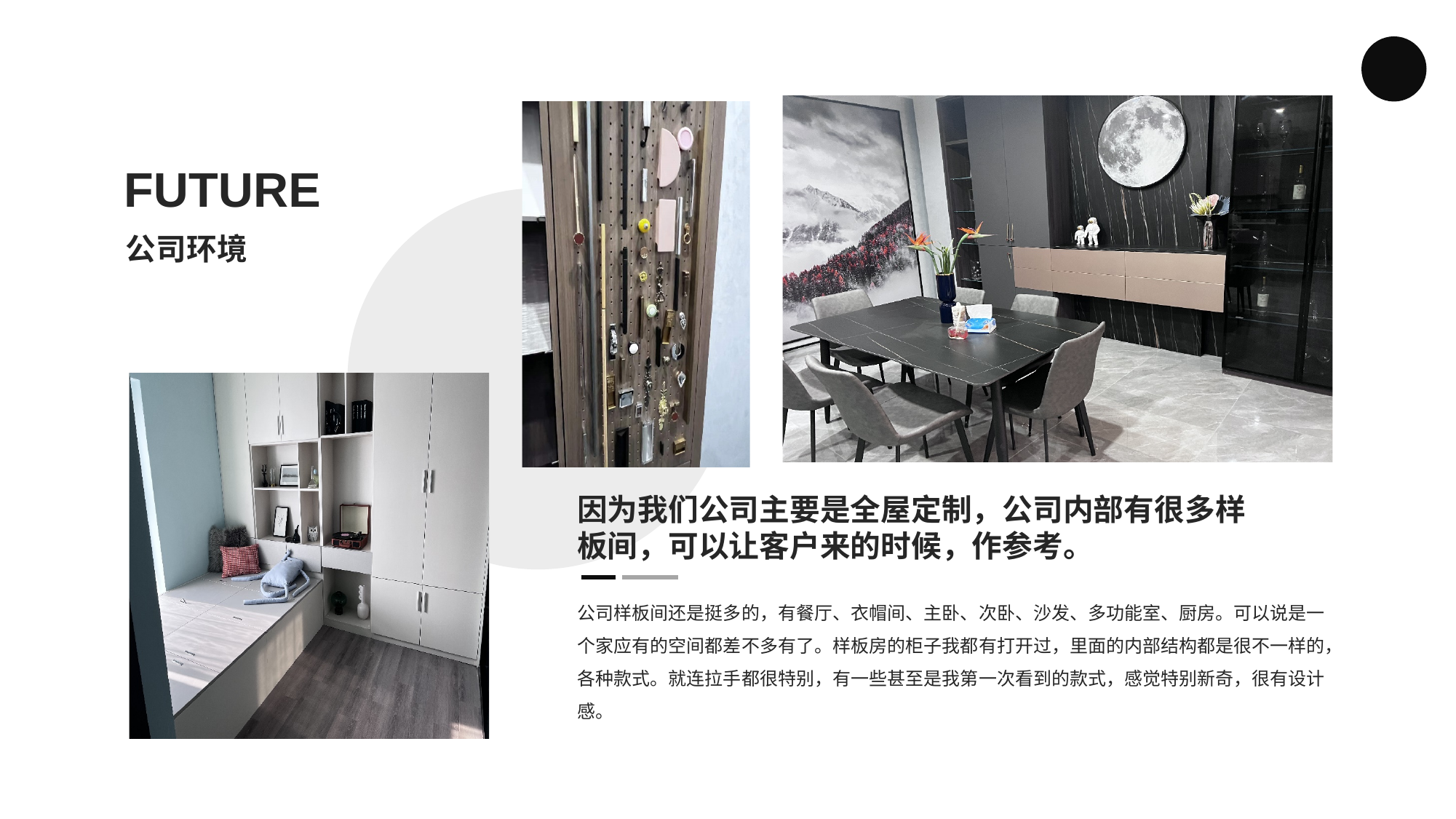

FUTURE

公司环境

因为我们公司主要是全屋定制，公司内部有很多样板间，可以让客户来的时候，作参考。
公司样板间还是挺多的，有餐厅、衣帽间、主卧、次卧、沙发、多功能室、厨房。可以说是一个家应有的空间都差不多有了。样板房的柜子我都有打开过，里面的内部结构都是很不一样的，各种款式。就连拉手都很特别，有一些甚至是我第一次看到的款式，感觉特别新奇，很有设计感。